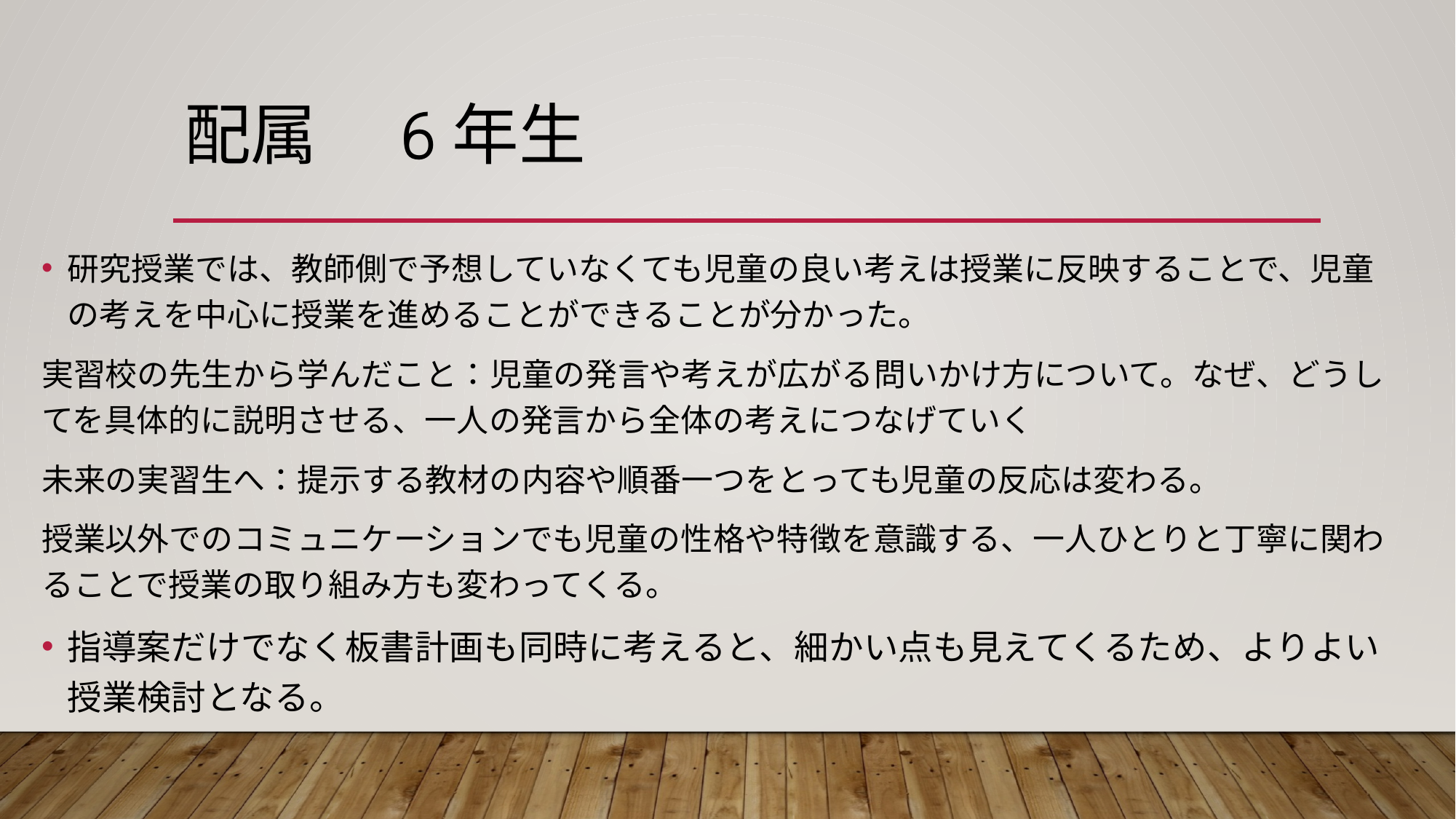

# 配属　6年生
研究授業では、教師側で予想していなくても児童の良い考えは授業に反映することで、児童の考えを中心に授業を進めることができることが分かった。
実習校の先生から学んだこと：児童の発言や考えが広がる問いかけ方について。なぜ、どうしてを具体的に説明させる、一人の発言から全体の考えにつなげていく
未来の実習生へ：提示する教材の内容や順番一つをとっても児童の反応は変わる。
授業以外でのコミュニケーションでも児童の性格や特徴を意識する、一人ひとりと丁寧に関わることで授業の取り組み方も変わってくる。
指導案だけでなく板書計画も同時に考えると、細かい点も見えてくるため、よりよい授業検討となる。